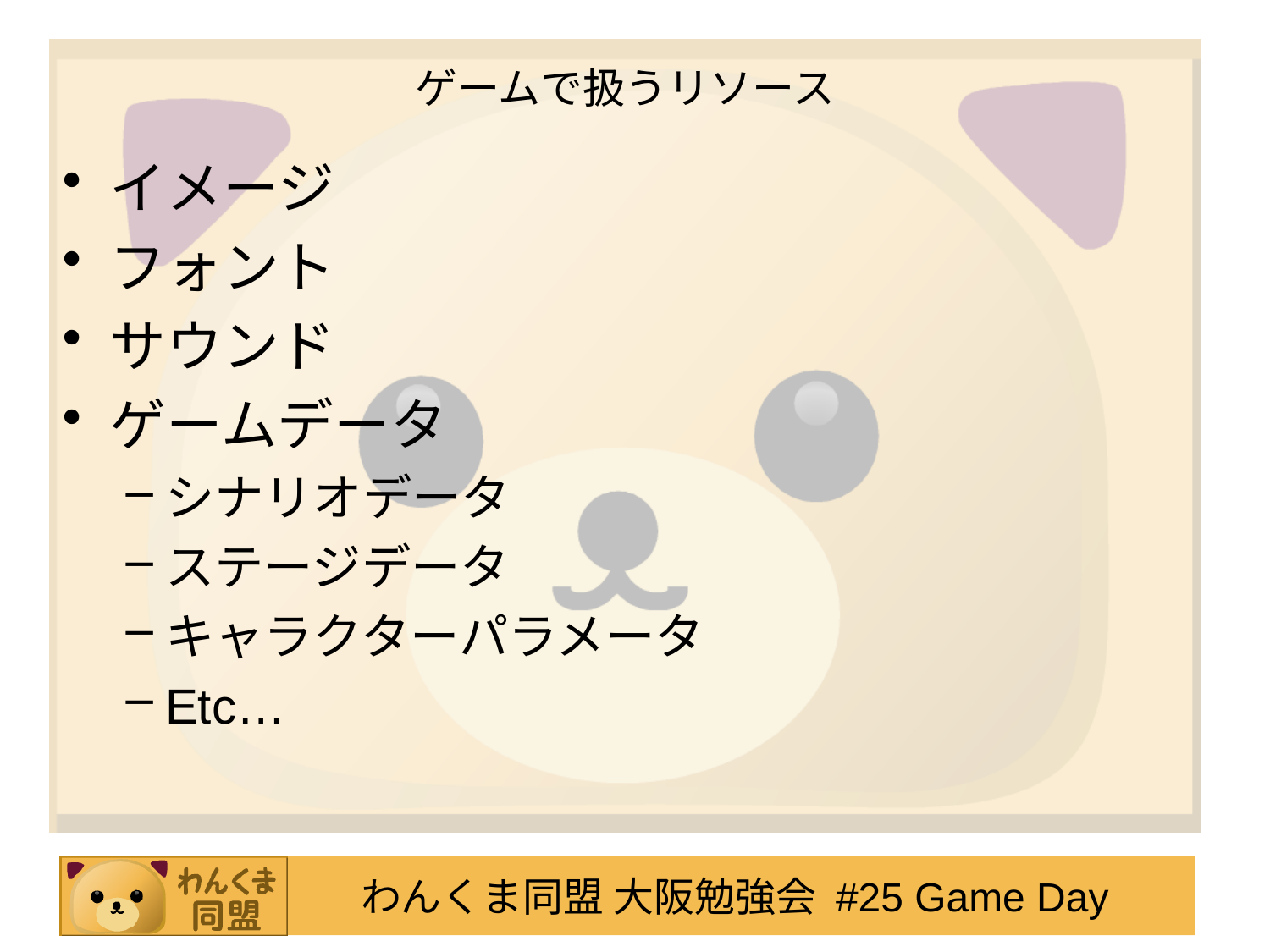

# ゲームで扱うリソース
イメージ
フォント
サウンド
ゲームデータ
シナリオデータ
ステージデータ
キャラクターパラメータ
Etc…